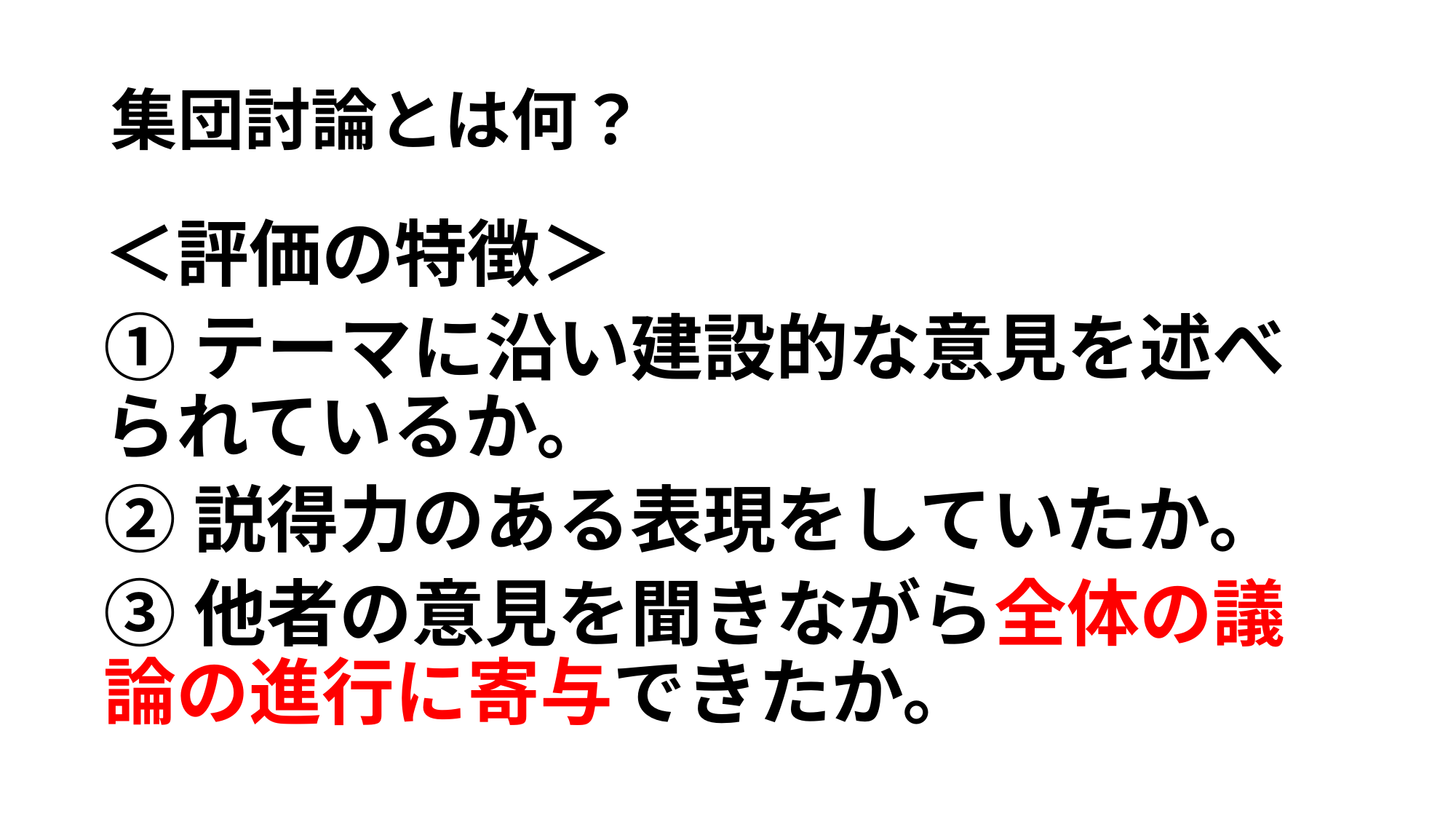

# 集団討論とは何？

＜評価の特徴＞
①テーマに沿い建設的な意見を述べられているか。
②説得力のある表現をしていたか。
③他者の意見を聞きながら全体の議論の進行に寄与できたか。